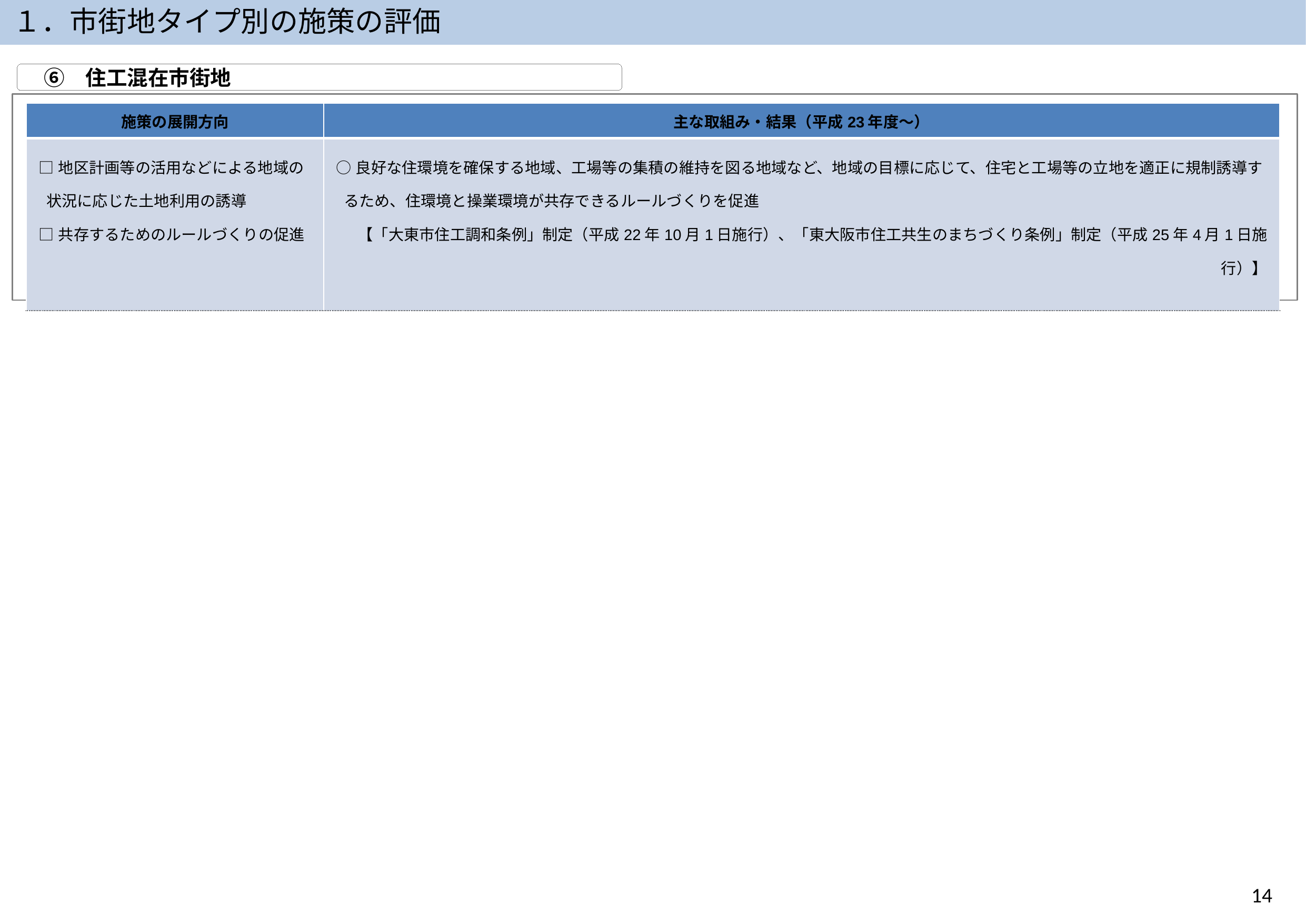

１．市街地タイプ別の施策の評価
　⑥　住工混在市街地

| 施策の展開方向 | 主な取組み・結果（平成23年度～） |
| --- | --- |
| □地区計画等の活用などによる地域の状況に応じた土地利用の誘導 □共存するためのルールづくりの促進 | ○良好な住環境を確保する地域、工場等の集積の維持を図る地域など、地域の目標に応じて、住宅と工場等の立地を適正に規制誘導するため、住環境と操業環境が共存できるルールづくりを促進 【「大東市住工調和条例」制定（平成22年10月1日施行）、「東大阪市住工共生のまちづくり条例」制定（平成25年4月1日施行）】 |
14
14